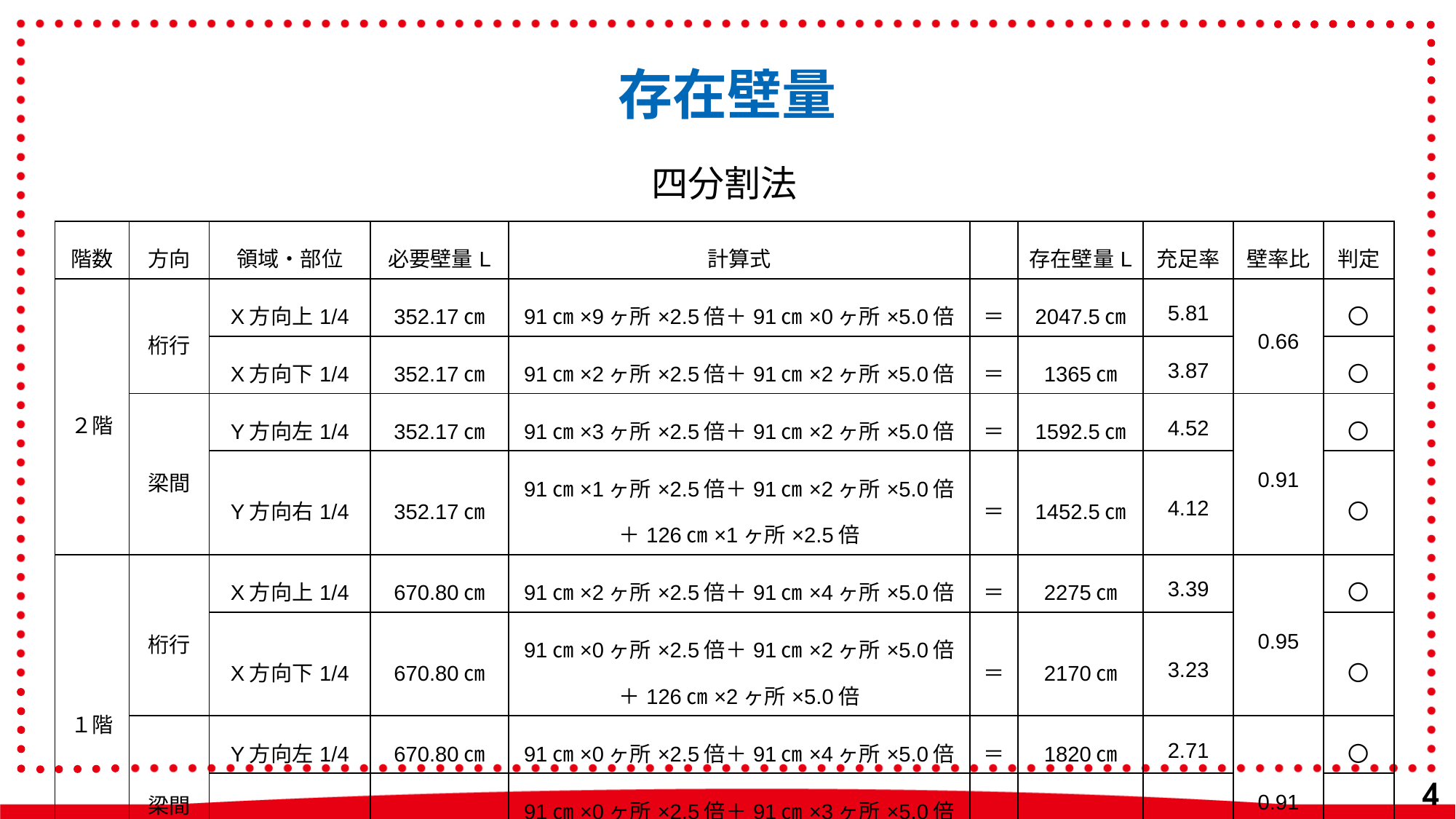

存在壁量

四分割法
| 階数 | 方向 | 領域・部位 | 必要壁量L | 計算式 |  | 存在壁量L | 充足率 | 壁率比 | 判定 |
| --- | --- | --- | --- | --- | --- | --- | --- | --- | --- |
| ２階 | 桁行 | X方向上1/4 | 352.17㎝ | 91㎝×9ヶ所×2.5倍＋91㎝×0ヶ所×5.0倍 | ＝ | 2047.5㎝ | 5.81 | 0.66 | 〇 |
|  |  | X方向下1/4 | 352.17㎝ | 91㎝×2ヶ所×2.5倍＋91㎝×2ヶ所×5.0倍 | ＝ | 1365㎝ | 3.87 |  | 〇 |
|  | 梁間 | Y方向左1/4 | 352.17㎝ | 91㎝×3ヶ所×2.5倍＋91㎝×2ヶ所×5.0倍 | ＝ | 1592.5㎝ | 4.52 | 0.91 | 〇 |
|  |  | Y方向右1/4 | 352.17㎝ | 91㎝×1ヶ所×2.5倍＋91㎝×2ヶ所×5.0倍 ＋126㎝×1ヶ所×2.5倍 | ＝ | 1452.5㎝ | 4.12 |  | 〇 |
| １階 | 桁行 | X方向上1/4 | 670.80㎝ | 91㎝×2ヶ所×2.5倍＋91㎝×4ヶ所×5.0倍 | ＝ | 2275㎝ | 3.39 | 0.95 | 〇 |
|  |  | X方向下1/4 | 670.80㎝ | 91㎝×0ヶ所×2.5倍＋91㎝×2ヶ所×5.0倍 ＋126㎝×2ヶ所×5.0倍 | ＝ | 2170㎝ | 3.23 |  | 〇 |
|  | 梁間 | Y方向左1/4 | 670.80㎝ | 91㎝×0ヶ所×2.5倍＋91㎝×4ヶ所×5.0倍 | ＝ | 1820㎝ | 2.71 | 0.91 | 〇 |
|  |  | Y方向右1/4 | 670.80㎝ | 91㎝×0ヶ所×2.5倍＋91㎝×3ヶ所×5.0倍 ＋126㎝×1ヶ所×5.0倍 | ＝ | 1995㎝ | 2.97 |  | 〇 |

44